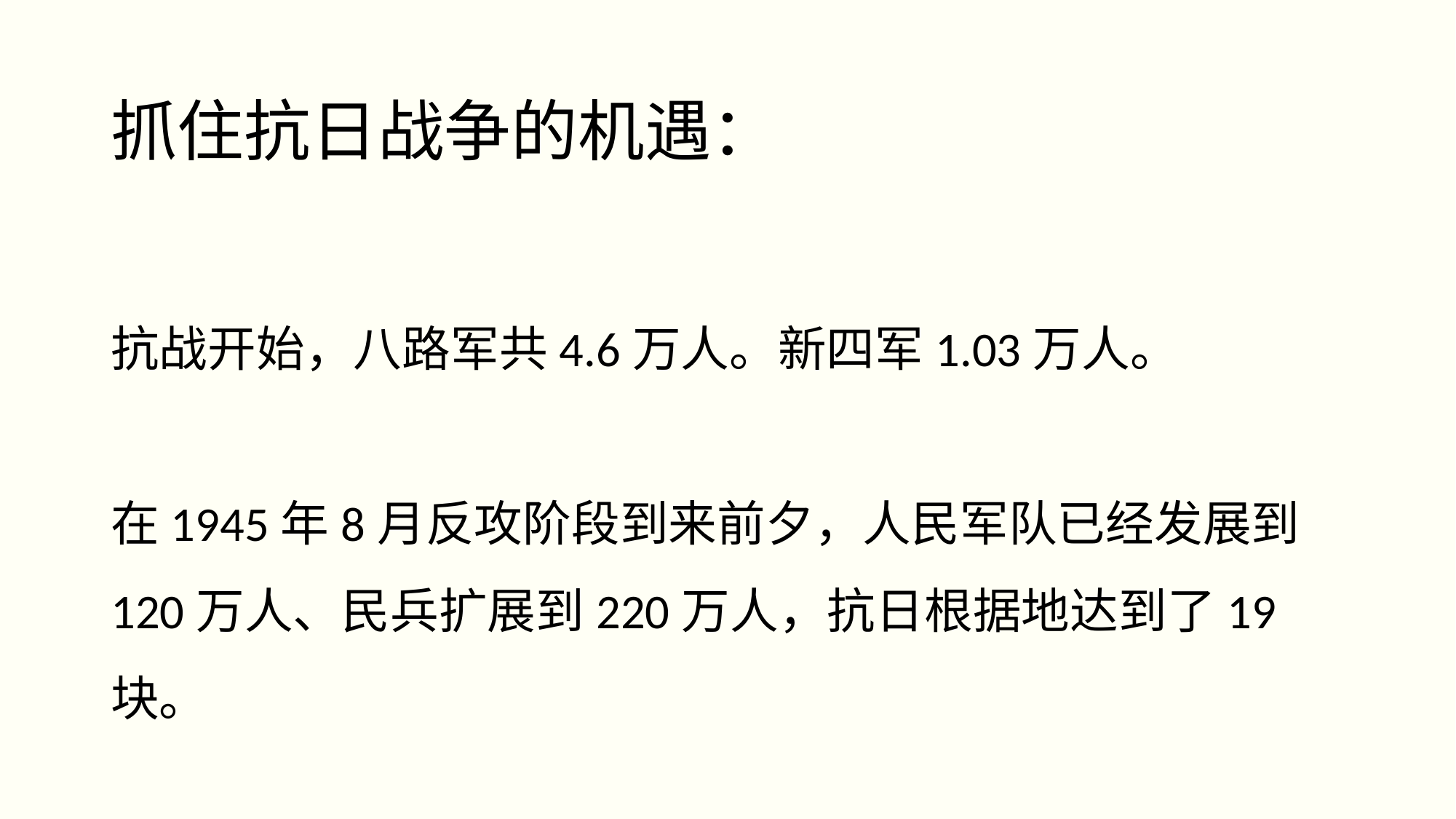

# 抓住抗日战争的机遇： 抗战开始，八路军共4.6万人。新四军1.03万人。 在1945年8月反攻阶段到来前夕，人民军队已经发展到120万人、民兵扩展到220万人，抗日根据地达到了19块。